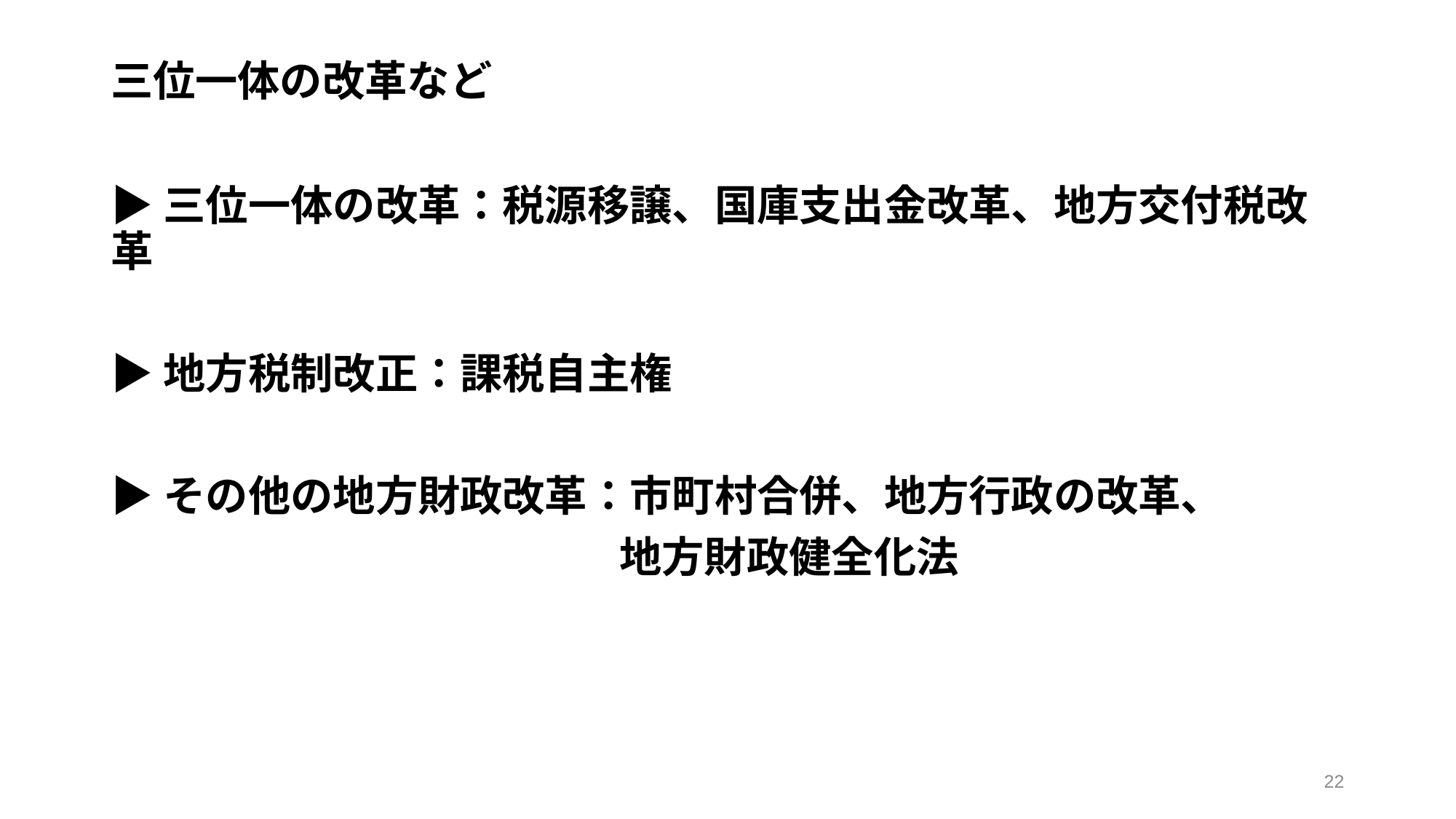

三位一体の改革など
▶︎三位一体の改革：税源移譲、国庫支出金改革、地方交付税改革

▶︎地方税制改正：課税自主権

▶︎その他の地方財政改革：市町村合併、地方行政の改革、
　　　　　　　　　　　　地方財政健全化法

22